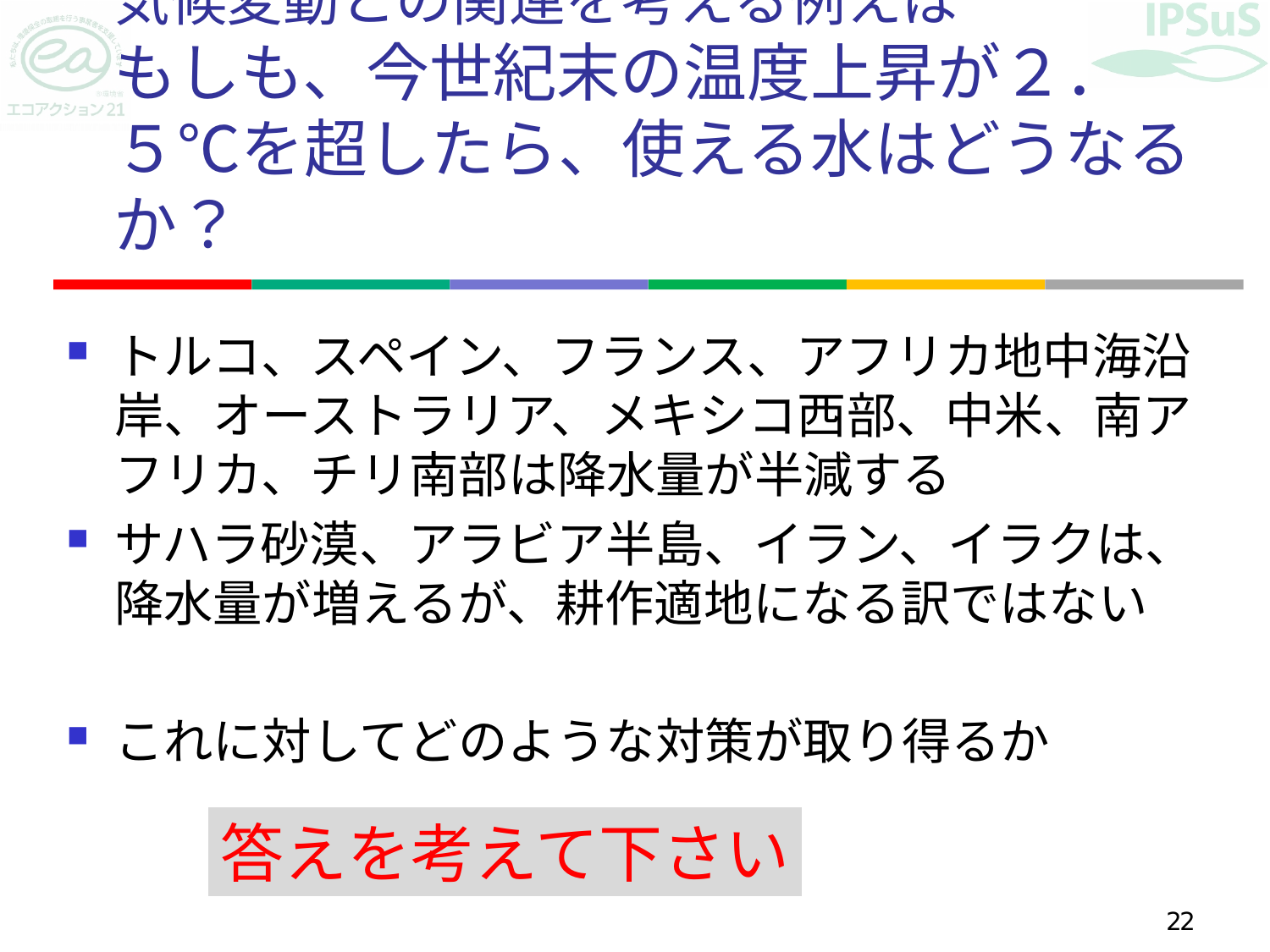

# 気候変動との関連を考える例えば もしも、今世紀末の温度上昇が２．５℃を超したら、使える水はどうなるか？

トルコ、スペイン、フランス、アフリカ地中海沿岸、オーストラリア、メキシコ西部、中米、南アフリカ、チリ南部は降水量が半減する
サハラ砂漠、アラビア半島、イラン、イラクは、降水量が増えるが、耕作適地になる訳ではない

これに対してどのような対策が取り得るか

答えを考えて下さい
22